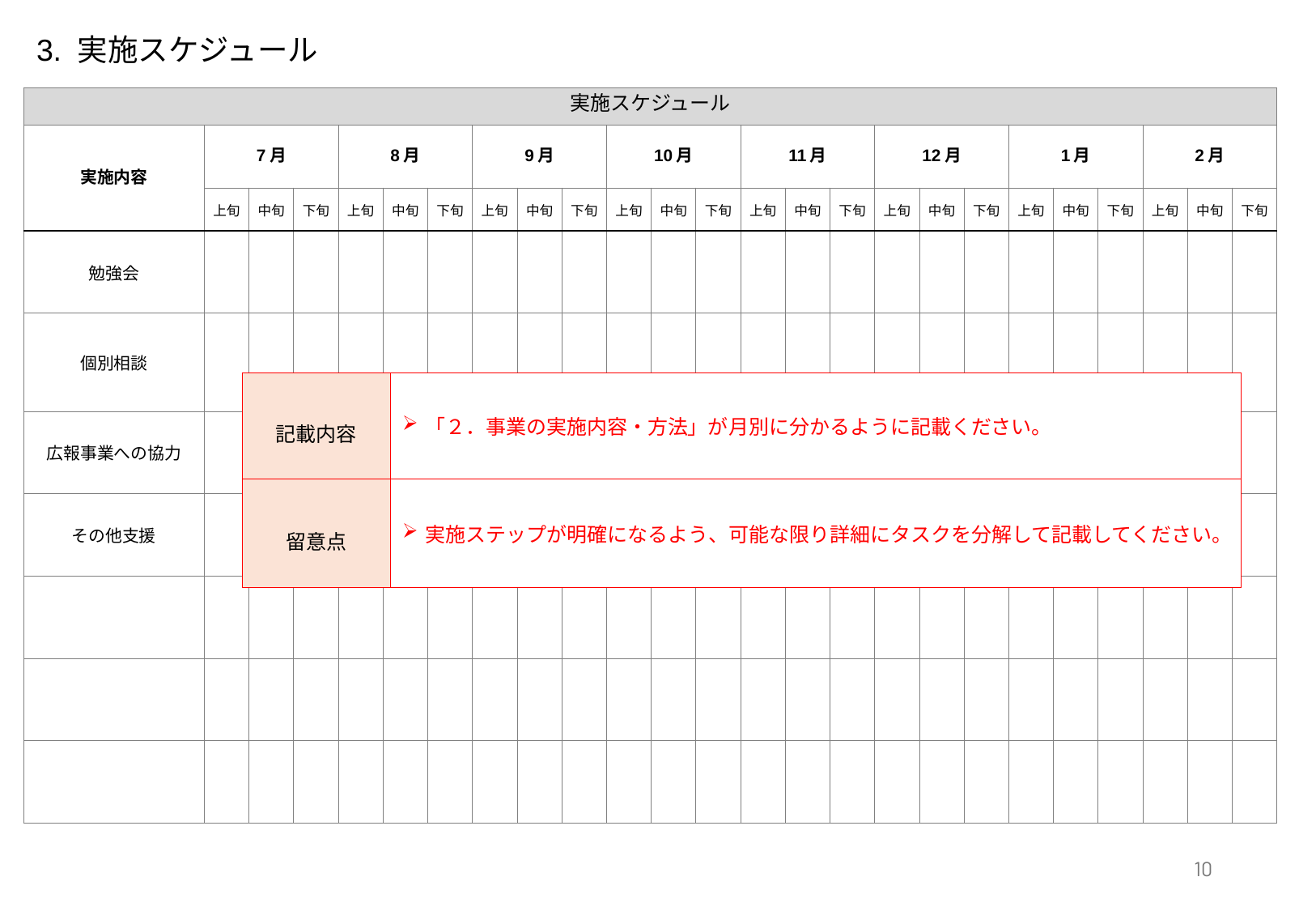

3. 実施スケジュール

| 実施スケジュール |  |  |  |  |  |  |  |  |  |  |  |  |  |  |  |  |  |  |  |  |  |  |  |  |
| --- | --- | --- | --- | --- | --- | --- | --- | --- | --- | --- | --- | --- | --- | --- | --- | --- | --- | --- | --- | --- | --- | --- | --- | --- |
| 実施内容 | 7月 |  |  | 8月 |  |  | 9月 |  |  | 10月 |  |  | 11月 |  |  | 12月 |  |  | 1月 |  |  | 2月 |  |  |
|  | 上旬 | 中旬 | 下旬 | 上旬 | 中旬 | 下旬 | 上旬 | 中旬 | 下旬 | 上旬 | 中旬 | 下旬 | 上旬 | 中旬 | 下旬 | 上旬 | 中旬 | 下旬 | 上旬 | 中旬 | 下旬 | 上旬 | 中旬 | 下旬 |
| 勉強会 |  |  |  |  |  |  |  |  |  |  |  |  |  |  |  |  |  |  |  |  |  |  |  |  |
| 個別相談 |  |  |  |  |  |  |  |  |  |  |  |  |  |  |  |  |  |  |  |  |  |  |  |  |
| 広報事業への協力 |  |  |  |  |  |  |  |  |  |  |  |  |  |  |  |  |  |  |  |  |  |  |  |  |
| その他支援 |  |  |  |  |  |  |  |  |  |  |  |  |  |  |  |  |  |  |  |  |  |  |  |  |
|  |  |  |  |  |  |  |  |  |  |  |  |  |  |  |  |  |  |  |  |  |  |  |  |  |
|  |  |  |  |  |  |  |  |  |  |  |  |  |  |  |  |  |  |  |  |  |  |  |  |  |
|  |  |  |  |  |  |  |  |  |  |  |  |  |  |  |  |  |  |  |  |  |  |  |  |  |
| 記載内容 | 「２．事業の実施内容・方法」が月別に分かるように記載ください。 |
| --- | --- |
| 留意点 | 実施ステップが明確になるよう、可能な限り詳細にタスクを分解して記載してください。 |
10